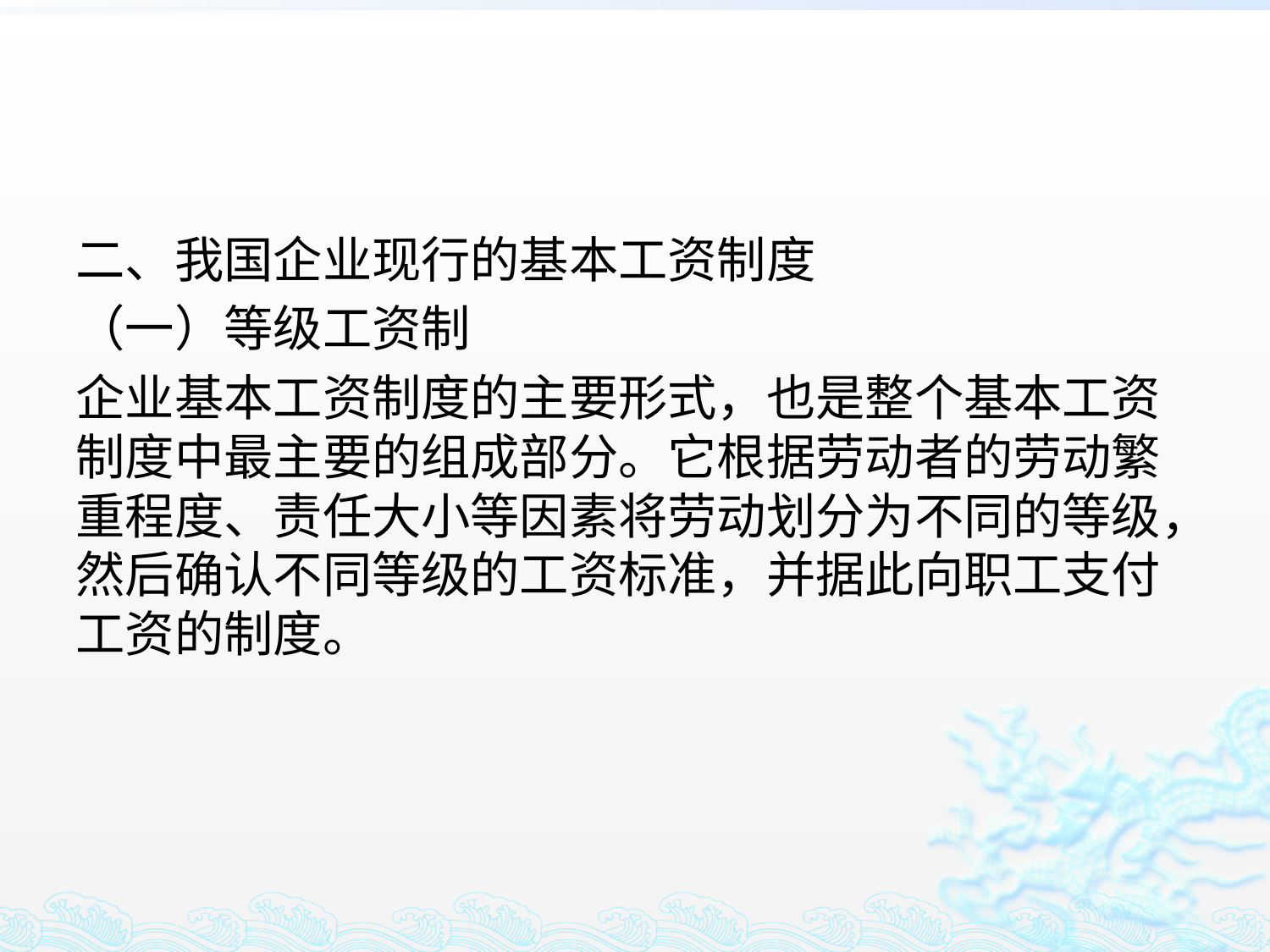

#
二、我国企业现行的基本工资制度
（一）等级工资制
企业基本工资制度的主要形式，也是整个基本工资制度中最主要的组成部分。它根据劳动者的劳动繁重程度、责任大小等因素将劳动划分为不同的等级，然后确认不同等级的工资标准，并据此向职工支付工资的制度。